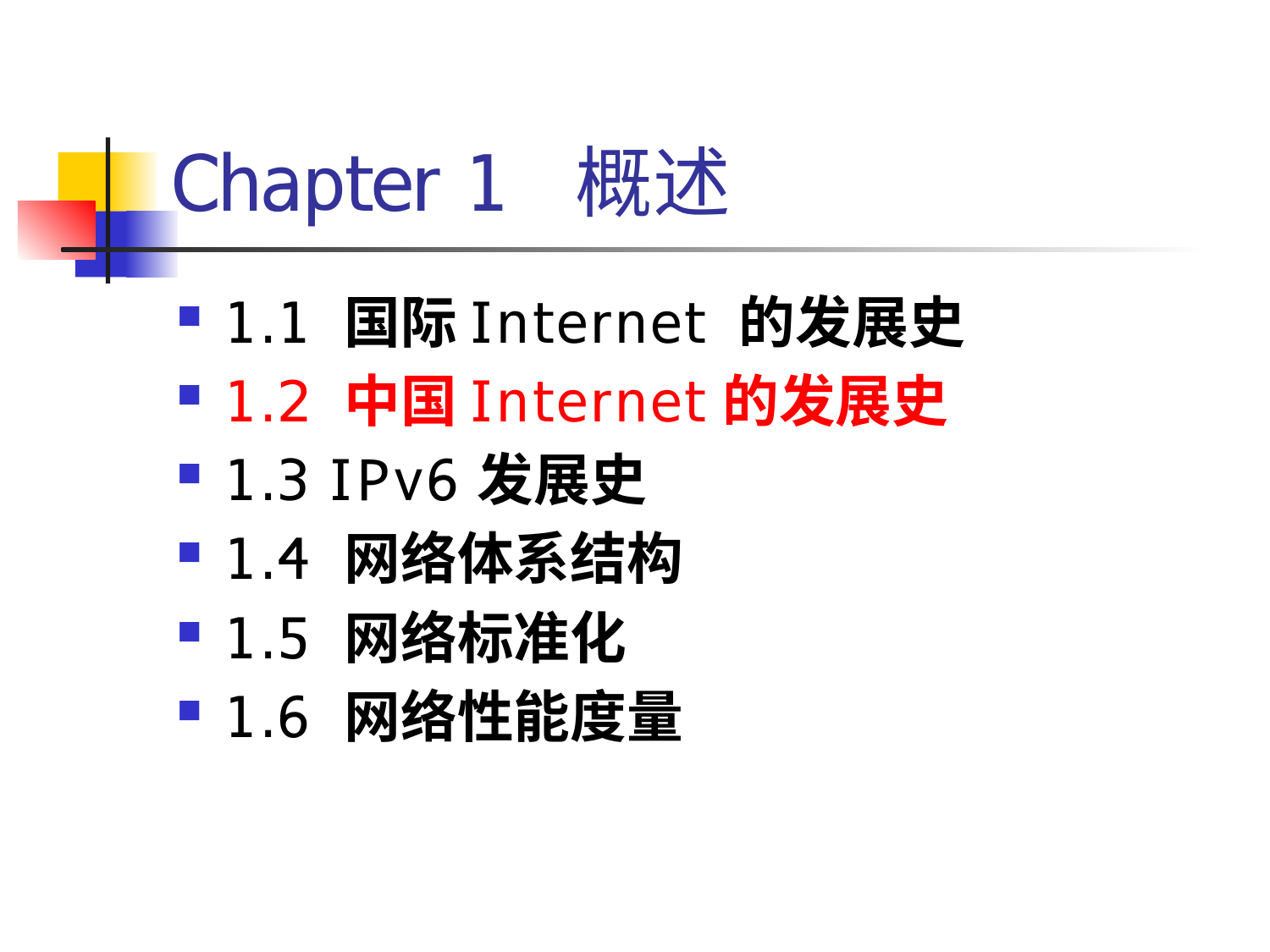

# Chapter 1  概述
1.1 国际Internet 的发展史
1.2 中国Internet的发展史
1.3 IPv6发展史
1.4 网络体系结构
1.5 网络标准化
1.6 网络性能度量